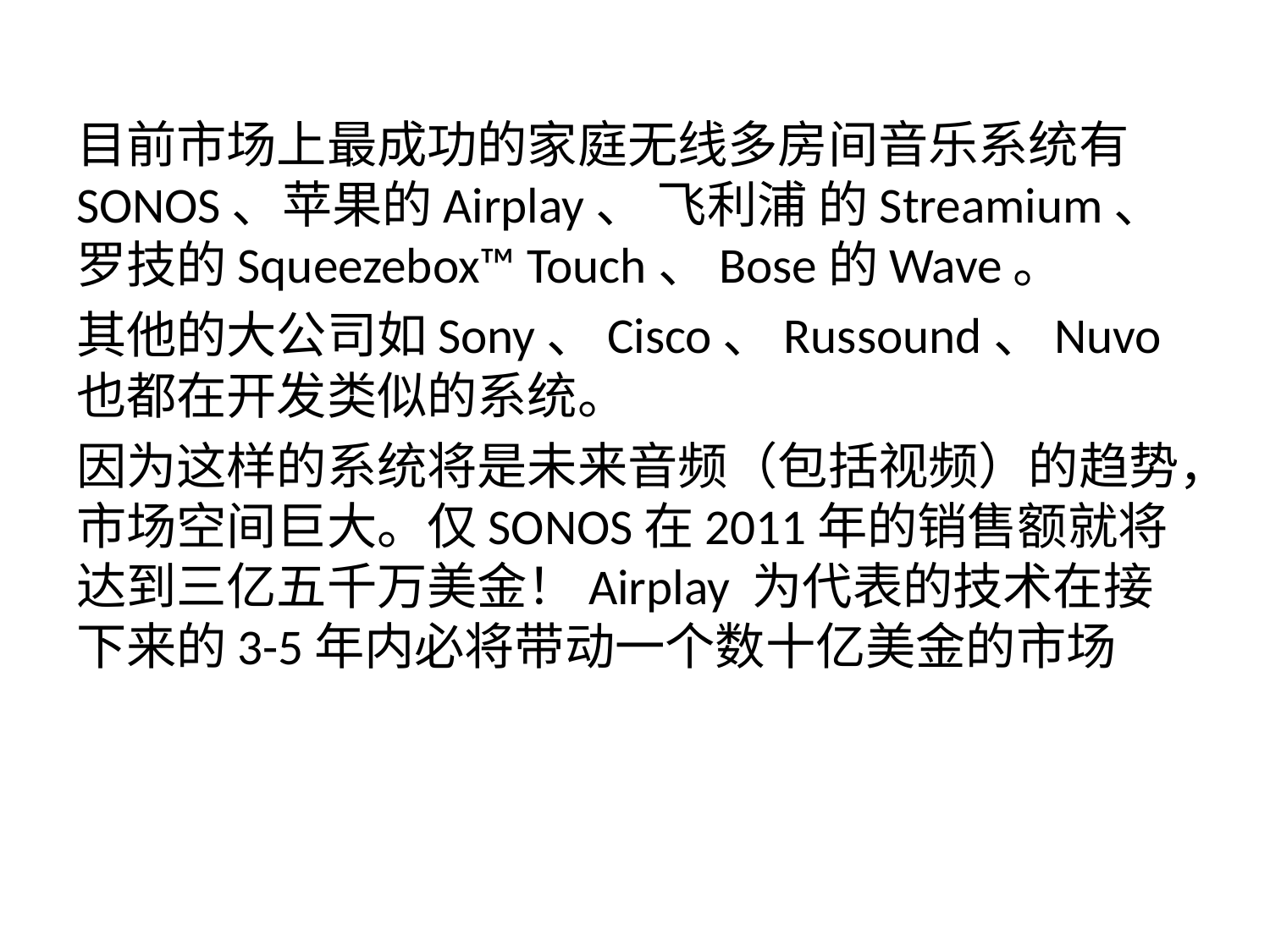

目前市场上最成功的家庭无线多房间音乐系统有SONOS、苹果的Airplay、 飞利浦 的Streamium、 罗技的Squeezebox™ Touch、Bose的Wave。
其他的大公司如Sony、Cisco、Russound、Nuvo也都在开发类似的系统。
因为这样的系统将是未来音频（包括视频）的趋势，市场空间巨大。仅SONOS在2011年的销售额就将达到三亿五千万美金！Airplay 为代表的技术在接下来的3-5年内必将带动一个数十亿美金的市场